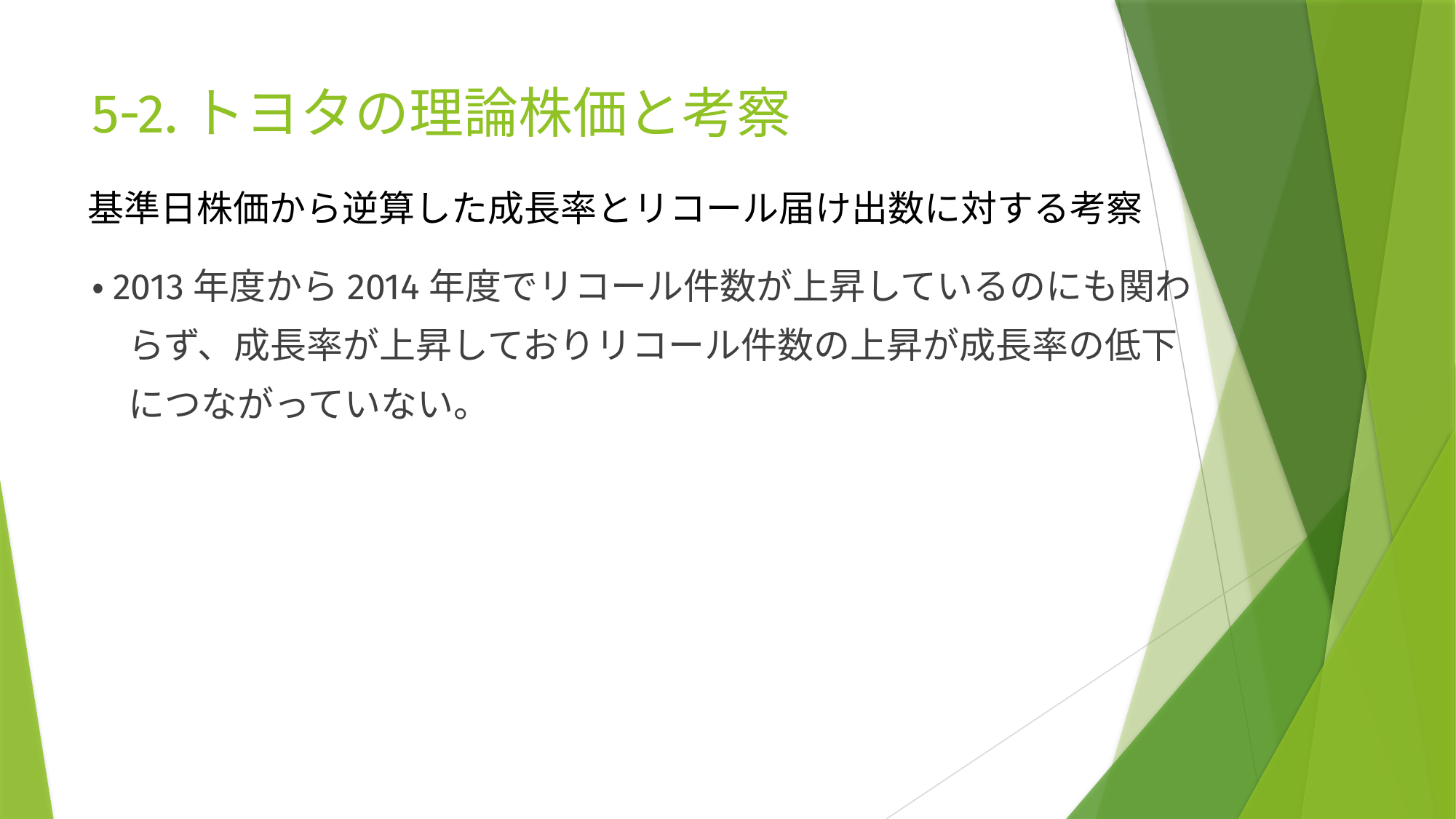

# 5-2.トヨタの理論株価と考察
基準日株価から逆算した成長率とリコール届け出数に対する考察
・2013年度から2014年度でリコール件数が上昇しているのにも関わ
　らず、成長率が上昇しておりリコール件数の上昇が成長率の低下
　につながっていない。